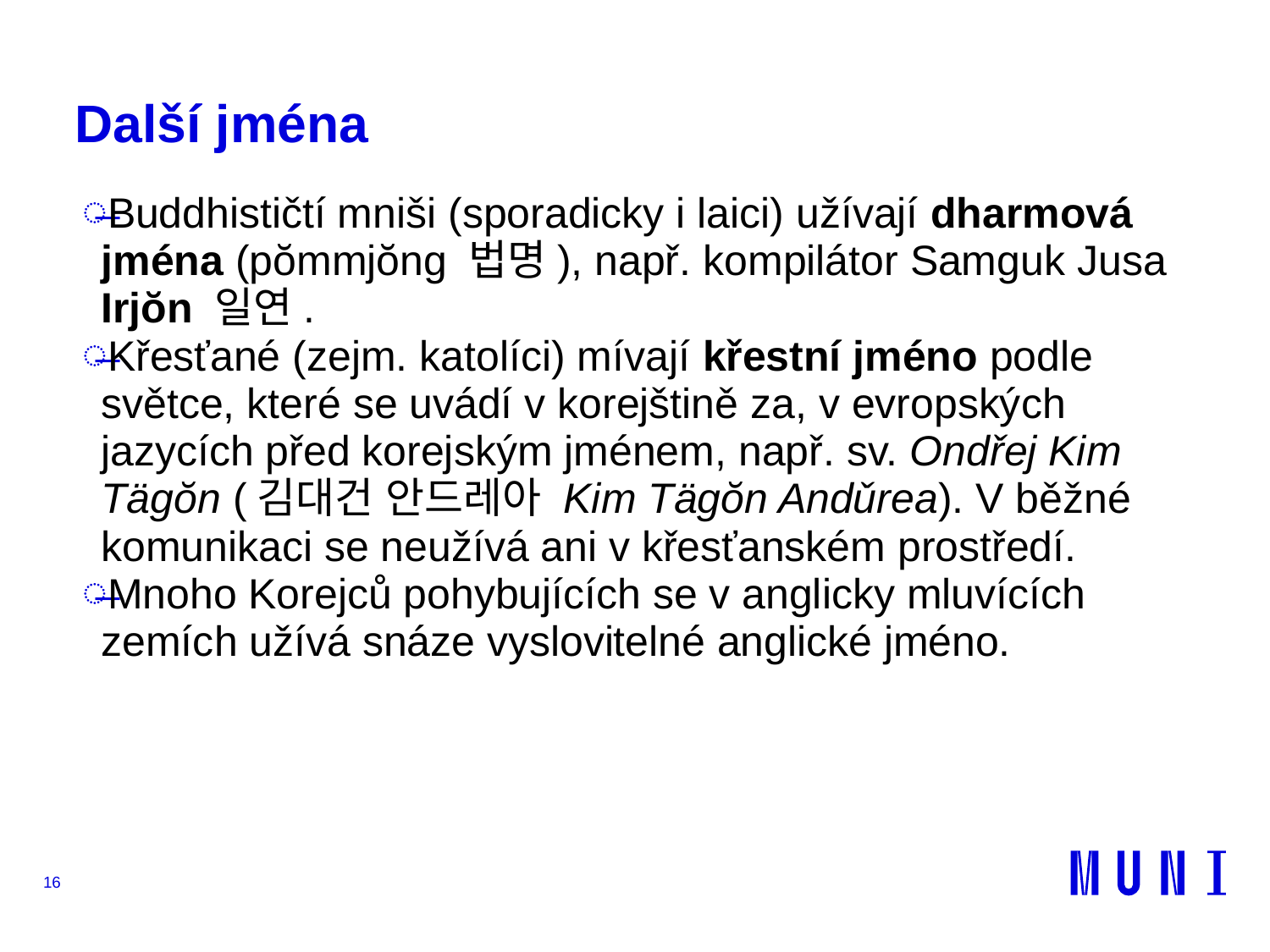

# Další jména
Buddhističtí mniši (sporadicky i laici) užívají dharmová jména (pŏmmjŏng 법명), např. kompilátor Samguk Jusa Irjŏn 일연.
Křesťané (zejm. katolíci) mívají křestní jméno podle světce, které se uvádí v korejštině za, v evropských jazycích před korejským jménem, např. sv. Ondřej Kim Tägŏn (김대건 안드레아 Kim Tägŏn Andǔrea). V běžné komunikaci se neužívá ani v křesťanském prostředí.
Mnoho Korejců pohybujících se v anglicky mluvících zemích užívá snáze vyslovitelné anglické jméno.
16